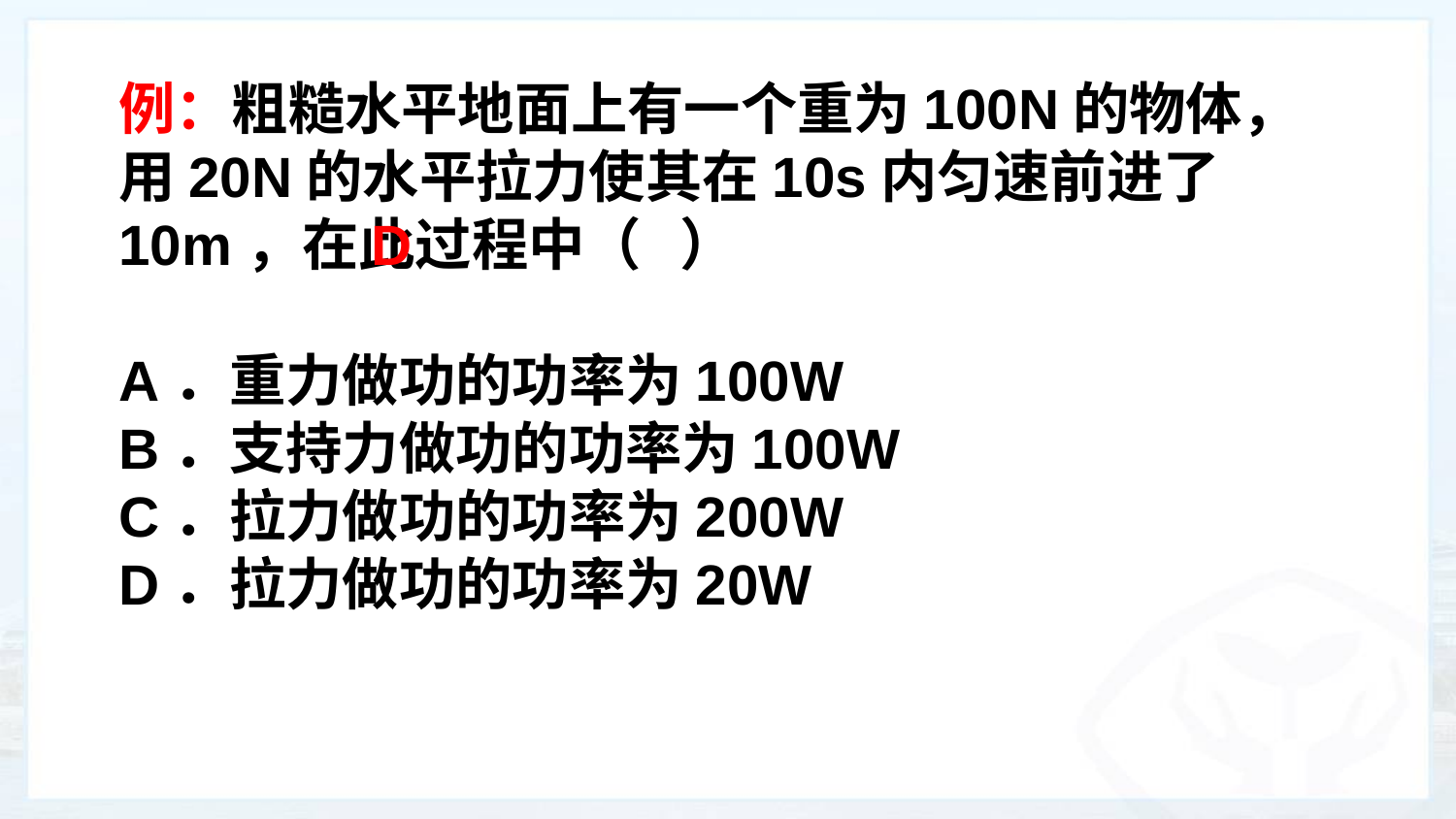

例：粗糙水平地面上有一个重为100N的物体，用20N的水平拉力使其在10s内匀速前进了10m，在此过程中（   ）

A．重力做功的功率为100W
B．支持力做功的功率为100W
C．拉力做功的功率为200W
D．拉力做功的功率为20W
D